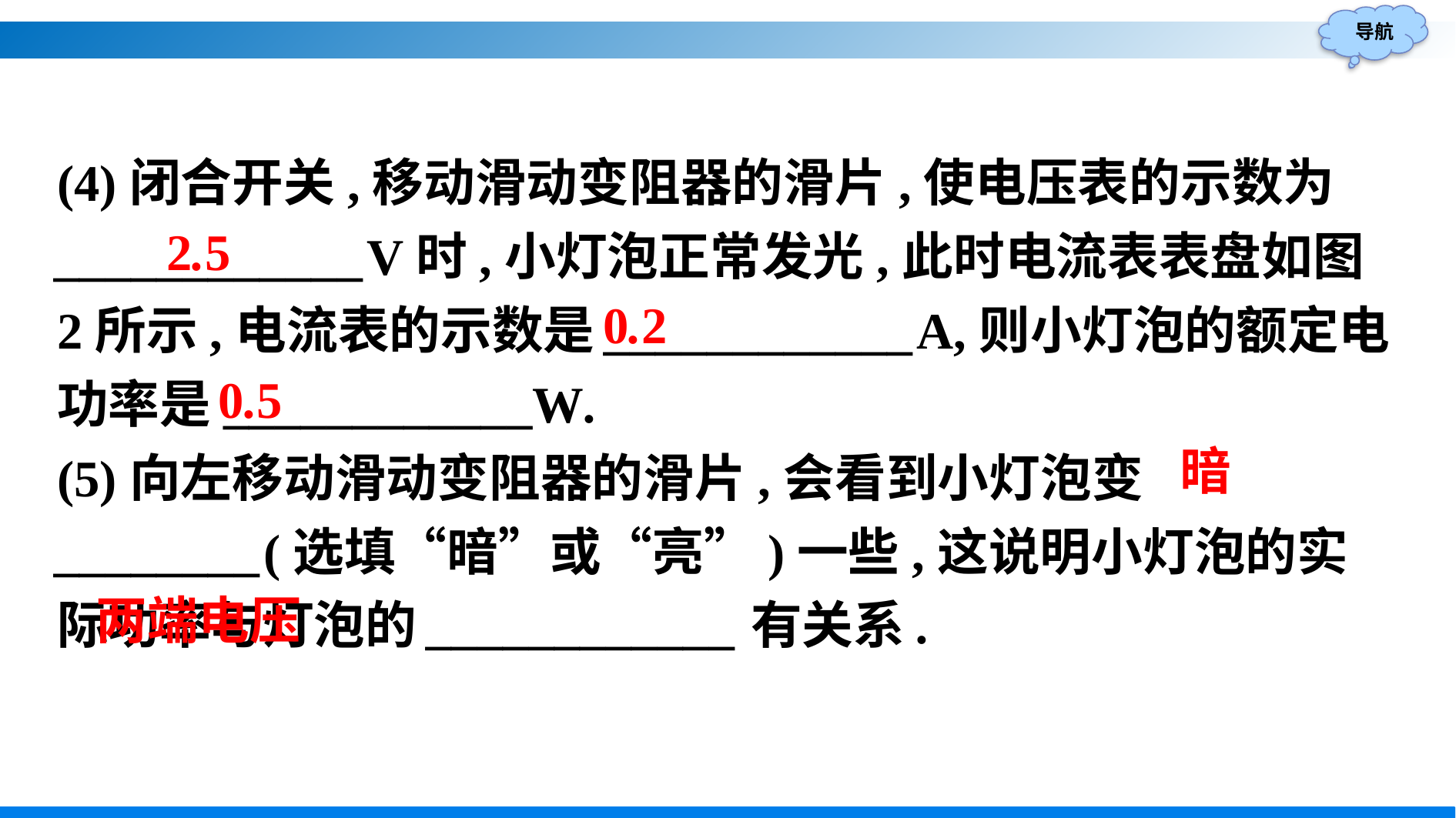

(4)闭合开关,移动滑动变阻器的滑片,使电压表的示数为____________V时,小灯泡正常发光,此时电流表表盘如图2所示,电流表的示数是____________A,则小灯泡的额定电功率是____________W.
(5)向左移动滑动变阻器的滑片,会看到小灯泡变________(选填“暗”或“亮”)一些,这说明小灯泡的实际功率与灯泡的____________有关系.
2.5
0.2
0.5
暗
两端电压